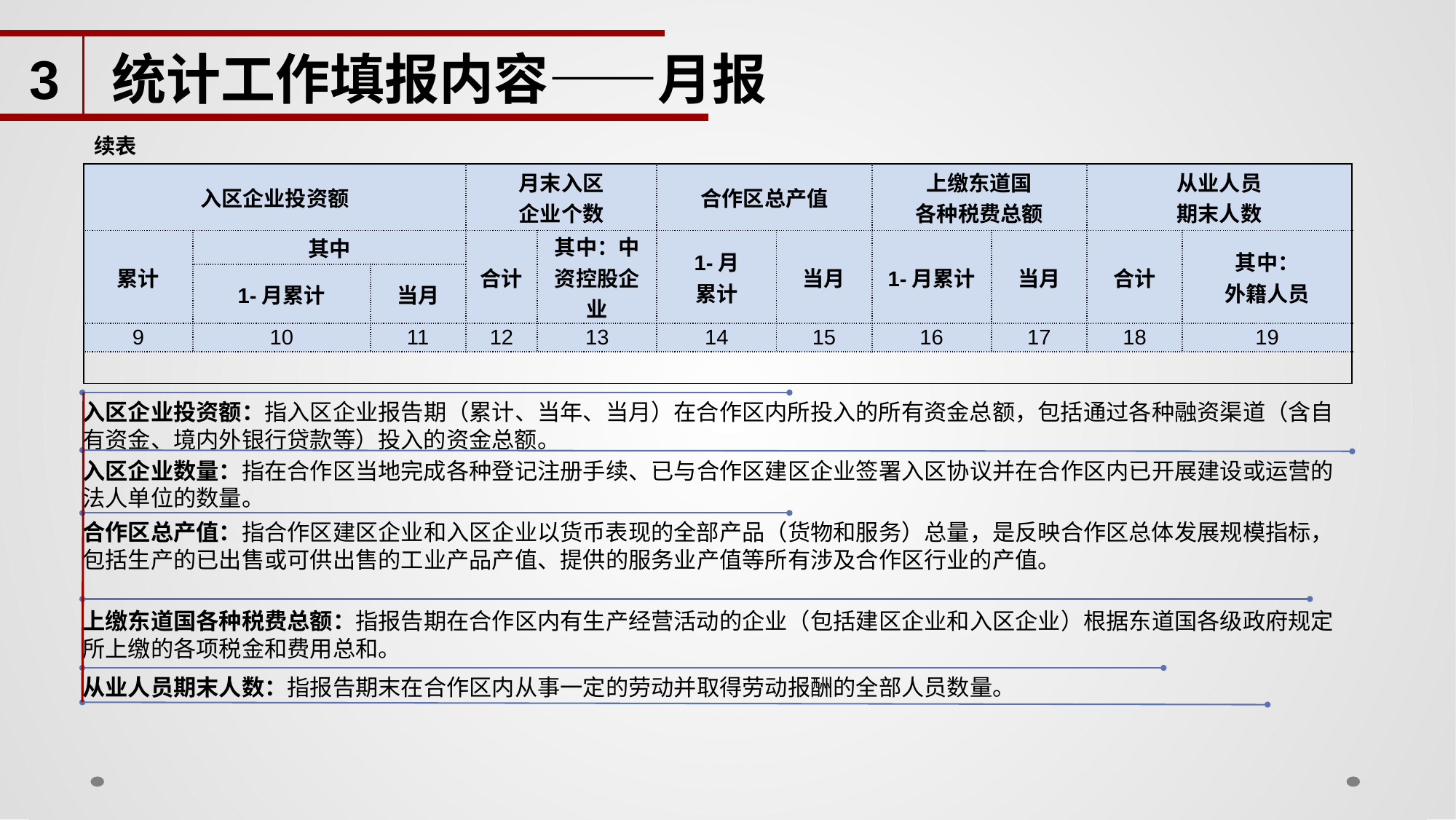

3
统计工作填报内容——月报
| 续表 |  |  |  |  |  |  |  |  |  |  |
| --- | --- | --- | --- | --- | --- | --- | --- | --- | --- | --- |
| 入区企业投资额 |  |  | 月末入区 企业个数 |  | 合作区总产值 |  | 上缴东道国 各种税费总额 |  | 从业人员 期末人数 |  |
| 累计 | 其中 |  | 合计 | 其中：中资控股企业 | 1-月 累计 | 当月 | 1-月累计 | 当月 | 合计 | 其中： 外籍人员 |
|  | 1-月累计 | 当月 |  |  |  |  |  |  |  |  |
| 9 | 10 | 11 | 12 | 13 | 14 | 15 | 16 | 17 | 18 | 19 |
|  |  |  |  |  |  |  |  |  |  |  |
入区企业投资额：指入区企业报告期（累计、当年、当月）在合作区内所投入的所有资金总额，包括通过各种融资渠道（含自有资金、境内外银行贷款等）投入的资金总额。
入区企业数量：指在合作区当地完成各种登记注册手续、已与合作区建区企业签署入区协议并在合作区内已开展建设或运营的法人单位的数量。
合作区总产值：指合作区建区企业和入区企业以货币表现的全部产品（货物和服务）总量，是反映合作区总体发展规模指标，包括生产的已出售或可供出售的工业产品产值、提供的服务业产值等所有涉及合作区行业的产值。
上缴东道国各种税费总额：指报告期在合作区内有生产经营活动的企业（包括建区企业和入区企业）根据东道国各级政府规定所上缴的各项税金和费用总和。
从业人员期末人数：指报告期末在合作区内从事一定的劳动并取得劳动报酬的全部人员数量。